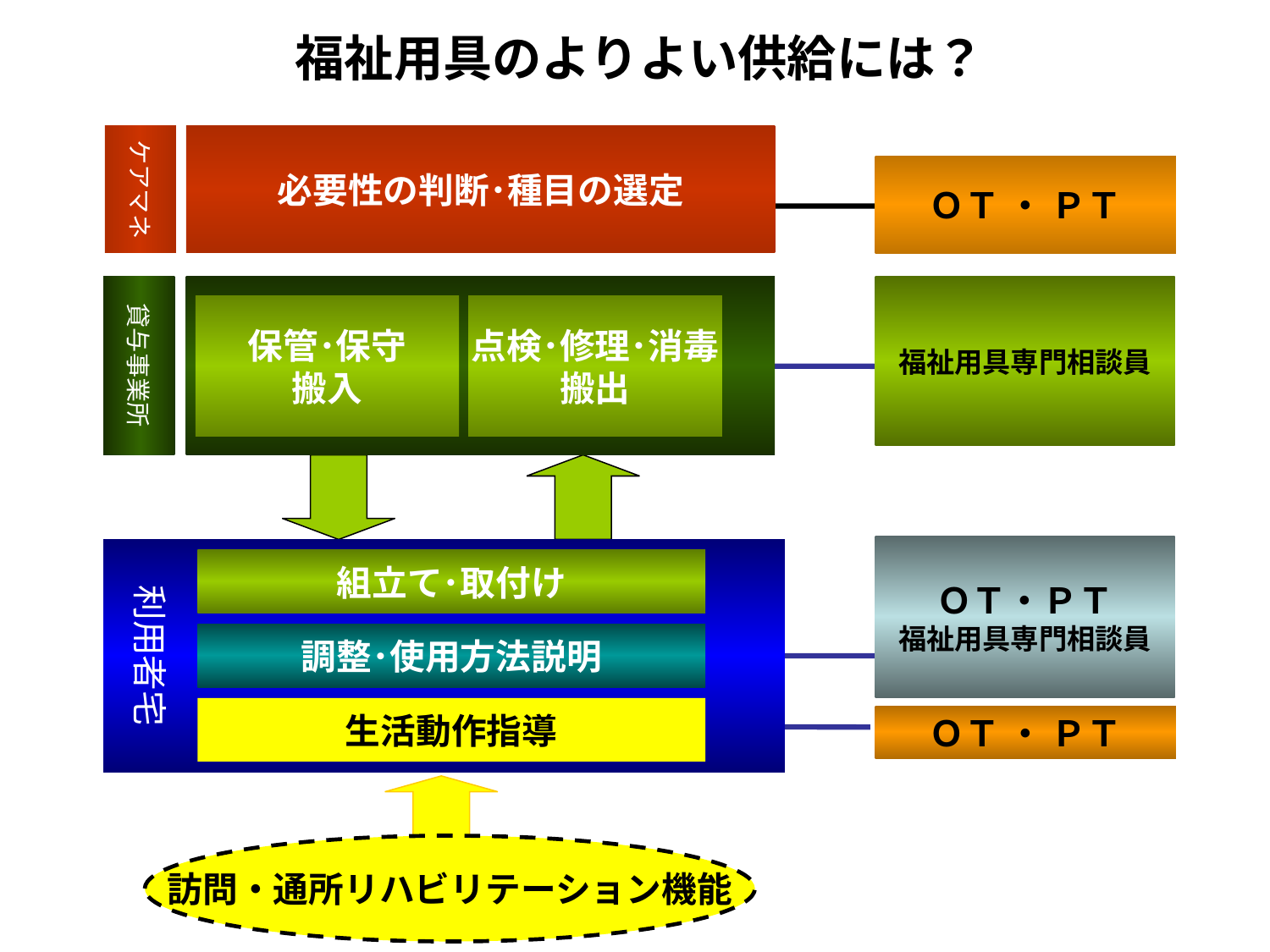

福祉用具のよりよい供給には？
ケアマネ
必要性の判断･種目の選定
ＯＴ ・ ＰＴ

貸与事業所

福祉用具専門相談員
保管･保守
搬入
点検･修理･消毒
搬出

ＯＴ・ＰＴ
福祉用具専門相談員

利用者宅
組立て･取付け
調整･使用方法説明

生活動作指導
ＯＴ ・ ＰＴ

訪問・通所リハビリテーション機能